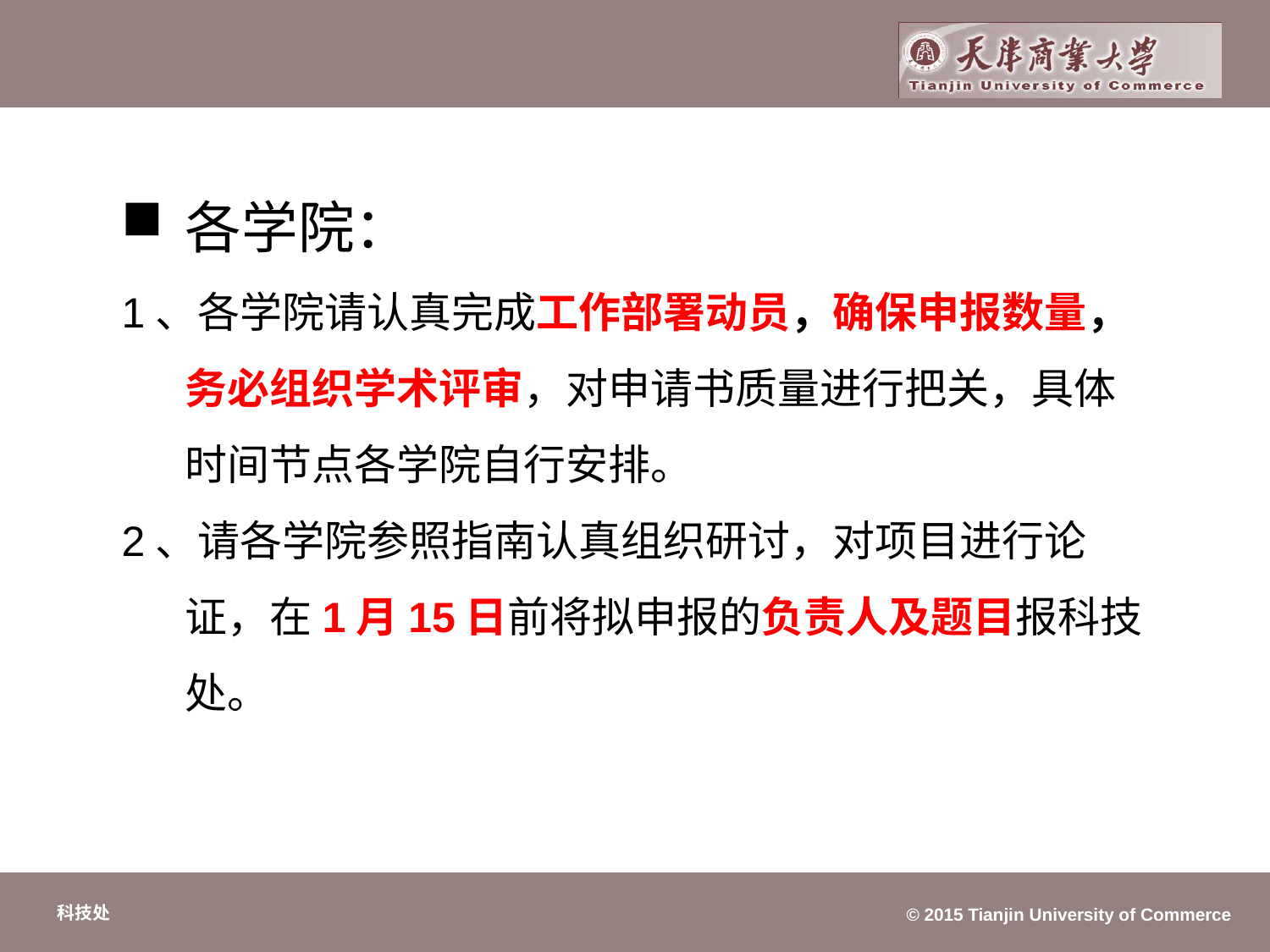

各学院：
1、各学院请认真完成工作部署动员，确保申报数量，务必组织学术评审，对申请书质量进行把关，具体时间节点各学院自行安排。
2、请各学院参照指南认真组织研讨，对项目进行论证，在1月15日前将拟申报的负责人及题目报科技处。